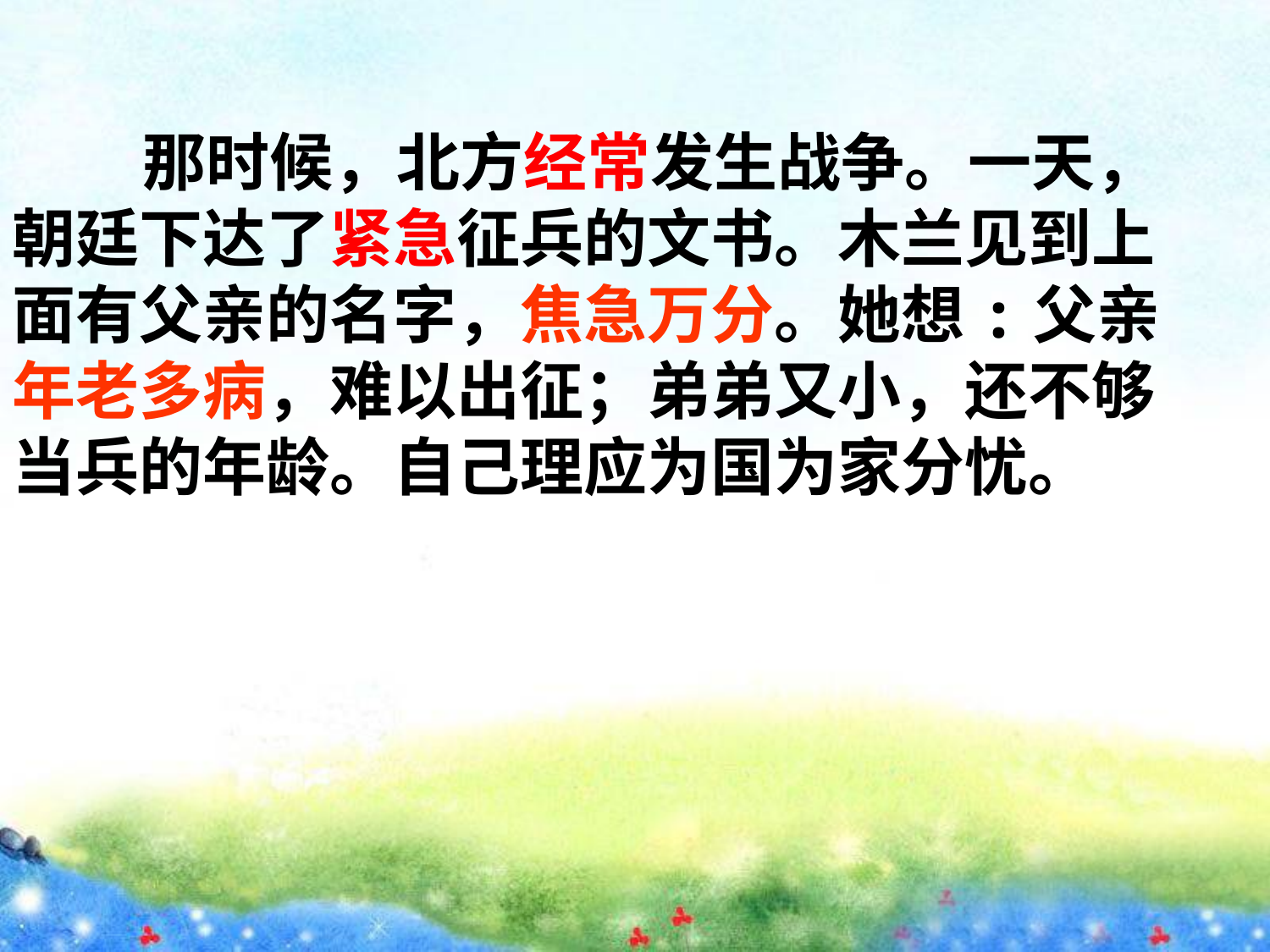

那时候，北方经常发生战争。一天，朝廷下达了紧急征兵的文书。木兰见到上面有父亲的名字，焦急万分。她想:父亲年老多病，难以出征；弟弟又小，还不够当兵的年龄。自己理应为国为家分忧。